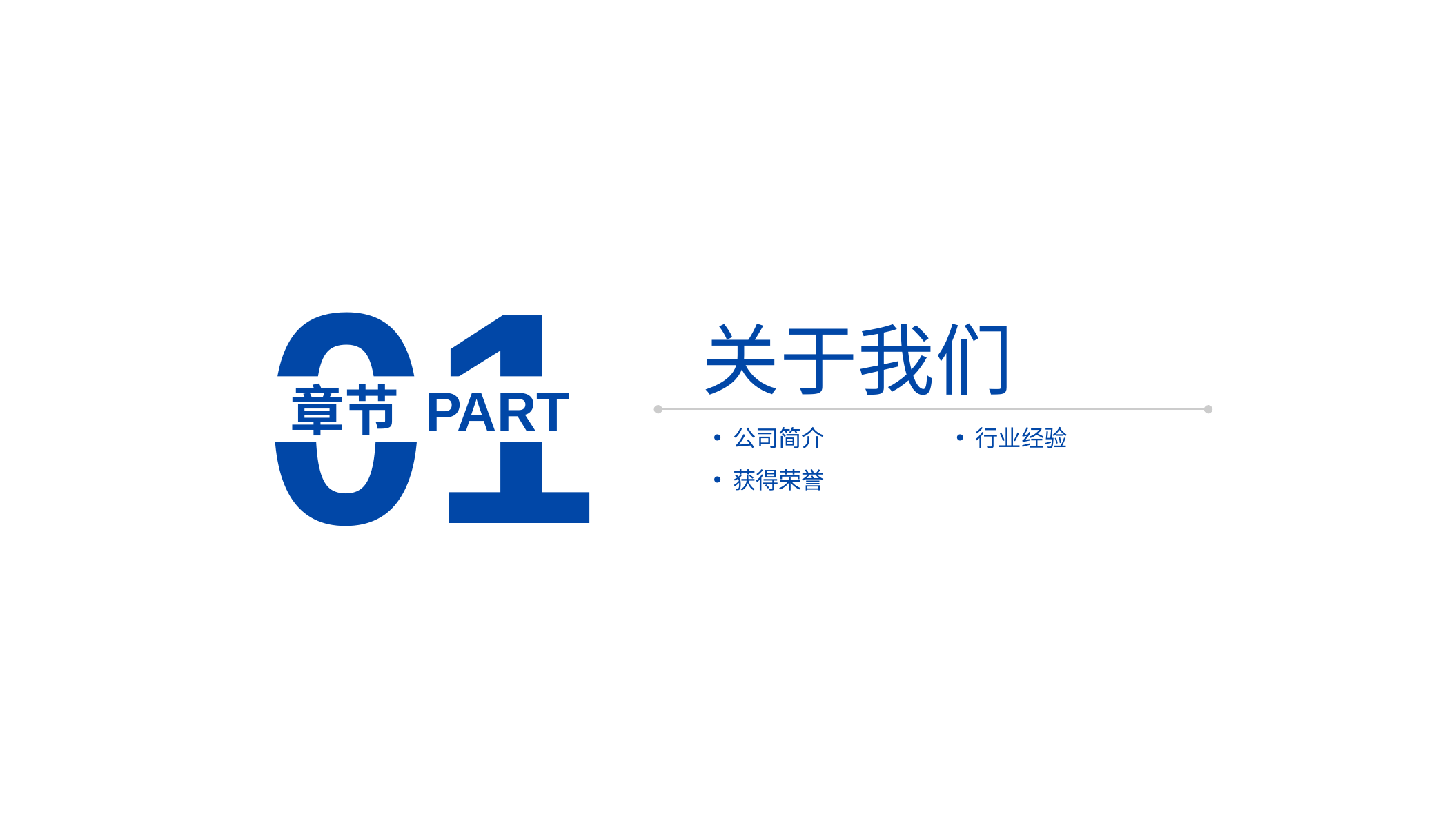

01
关于我们
章节 PART
公司简介
行业经验
获得荣誉